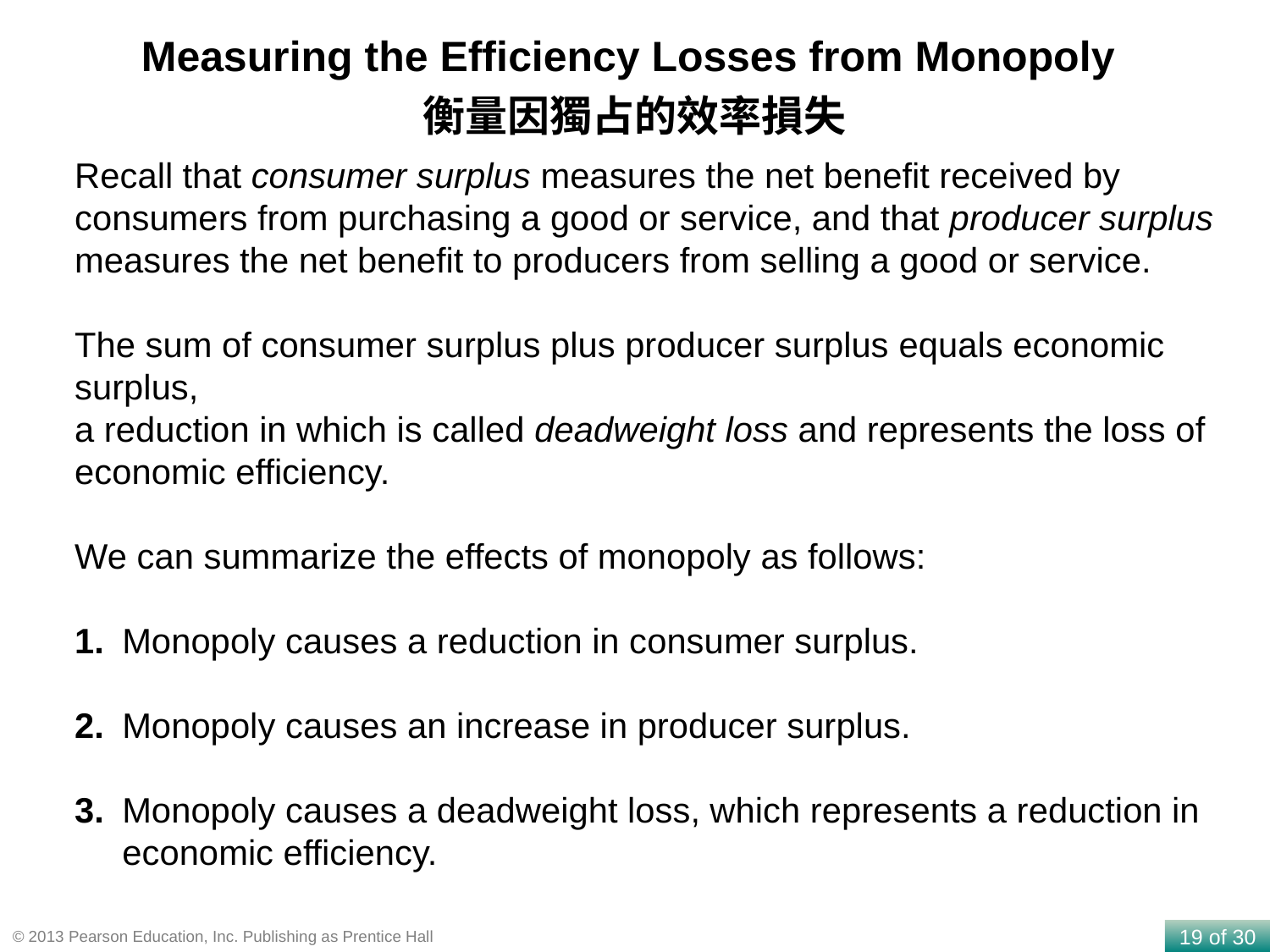

Measuring the Efficiency Losses from Monopoly
衡量因獨占的效率損失
Recall that consumer surplus measures the net benefit received by consumers from purchasing a good or service, and that producer surplus measures the net benefit to producers from selling a good or service.

The sum of consumer surplus plus producer surplus equals economic surplus,
a reduction in which is called deadweight loss and represents the loss of economic efficiency.

We can summarize the effects of monopoly as follows:

1.	Monopoly causes a reduction in consumer surplus.

2.	Monopoly causes an increase in producer surplus.

3.	Monopoly causes a deadweight loss, which represents a reduction in economic efficiency.